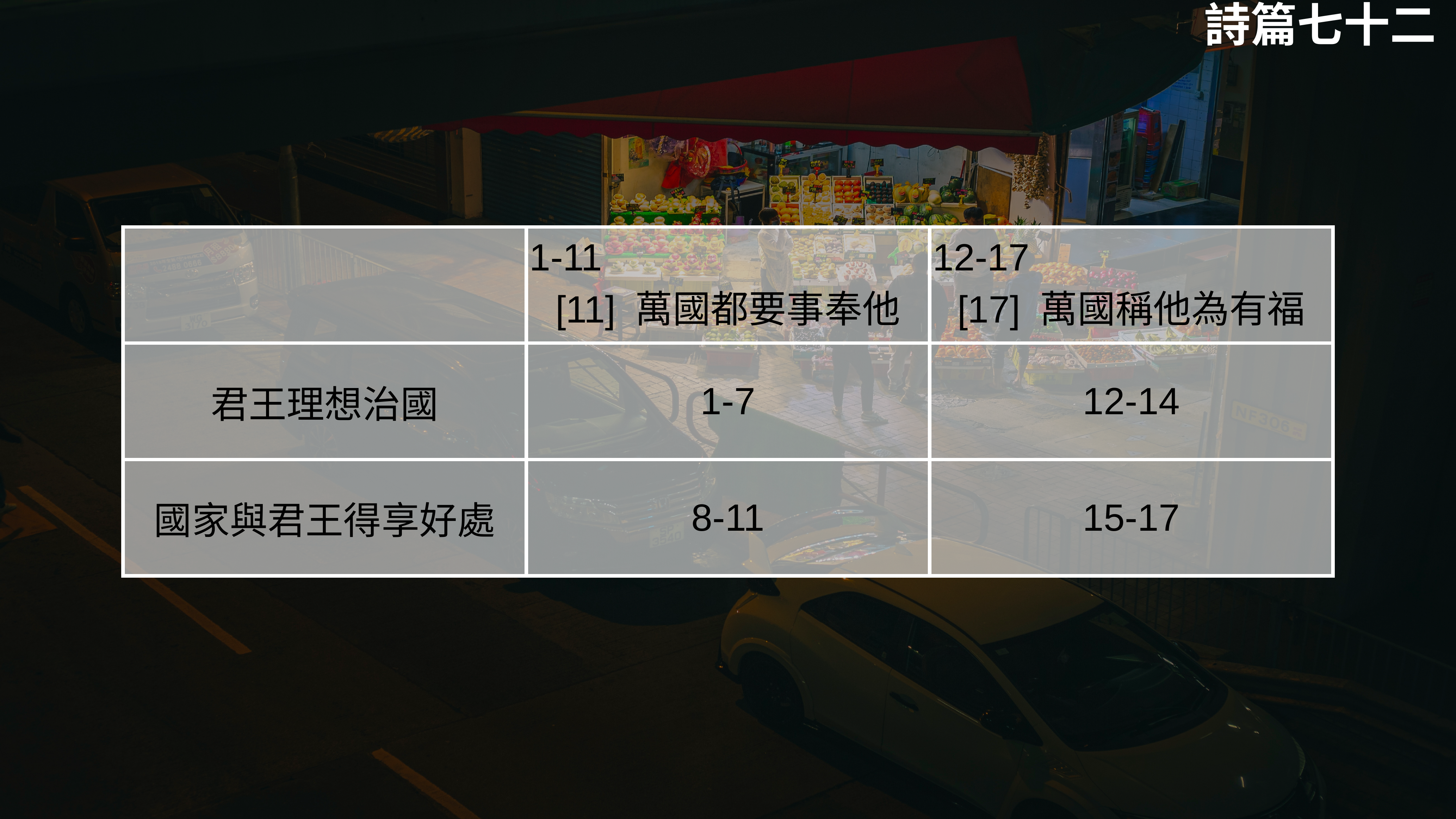

# 詩篇七十二
|  | 1-11 [11] 萬國都要事奉他 | 12-17 [17] 萬國稱他為有福 |
| --- | --- | --- |
| 君王理想治國 | 1-7 | 12-14 |
| 國家與君王得享好處 | 8-11 | 15-17 |